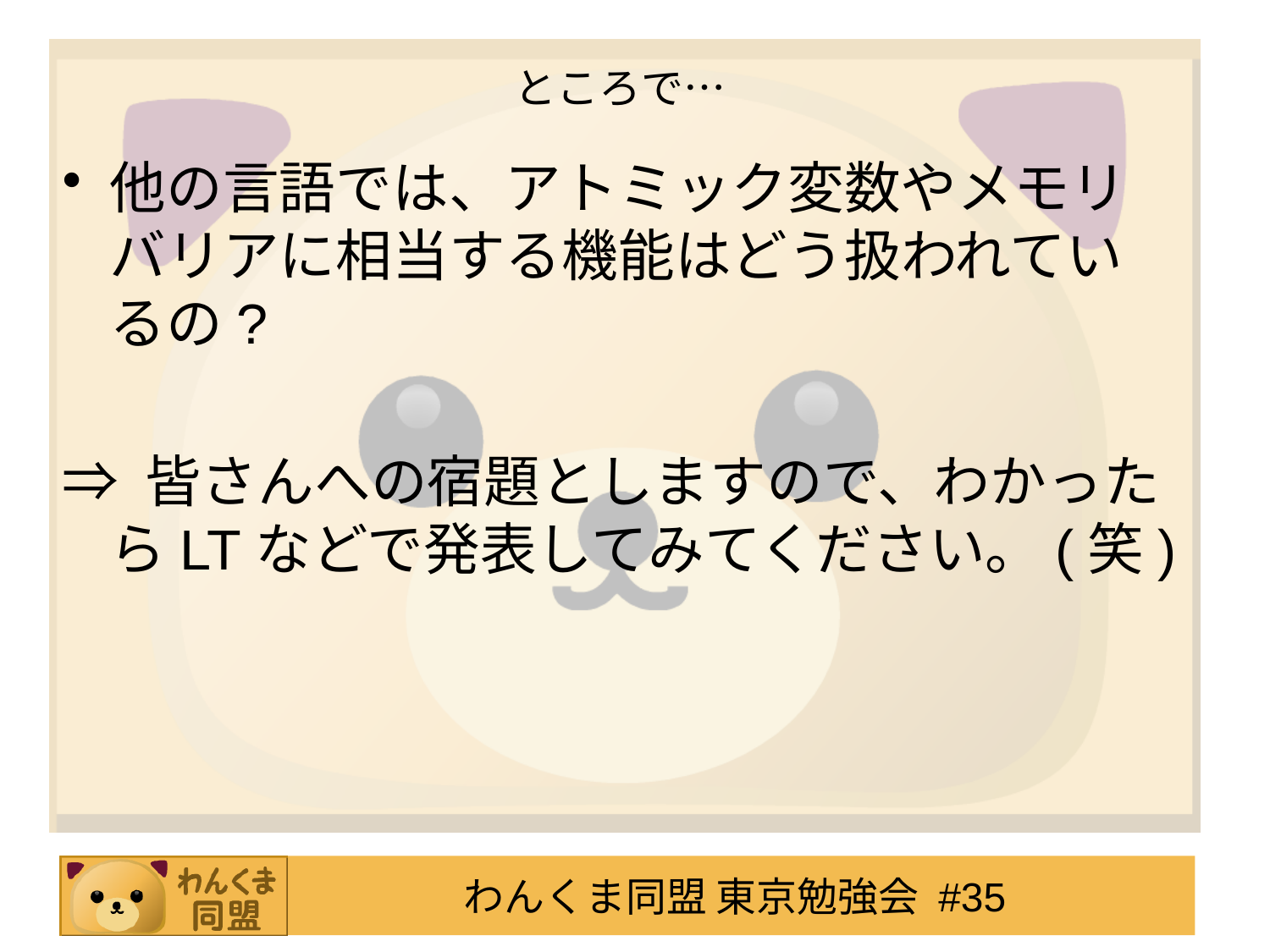

# ところで…
他の言語では、アトミック変数やメモリバリアに相当する機能はどう扱われているの?

⇒ 皆さんへの宿題としますので、わかったらLTなどで発表してみてください。(笑)